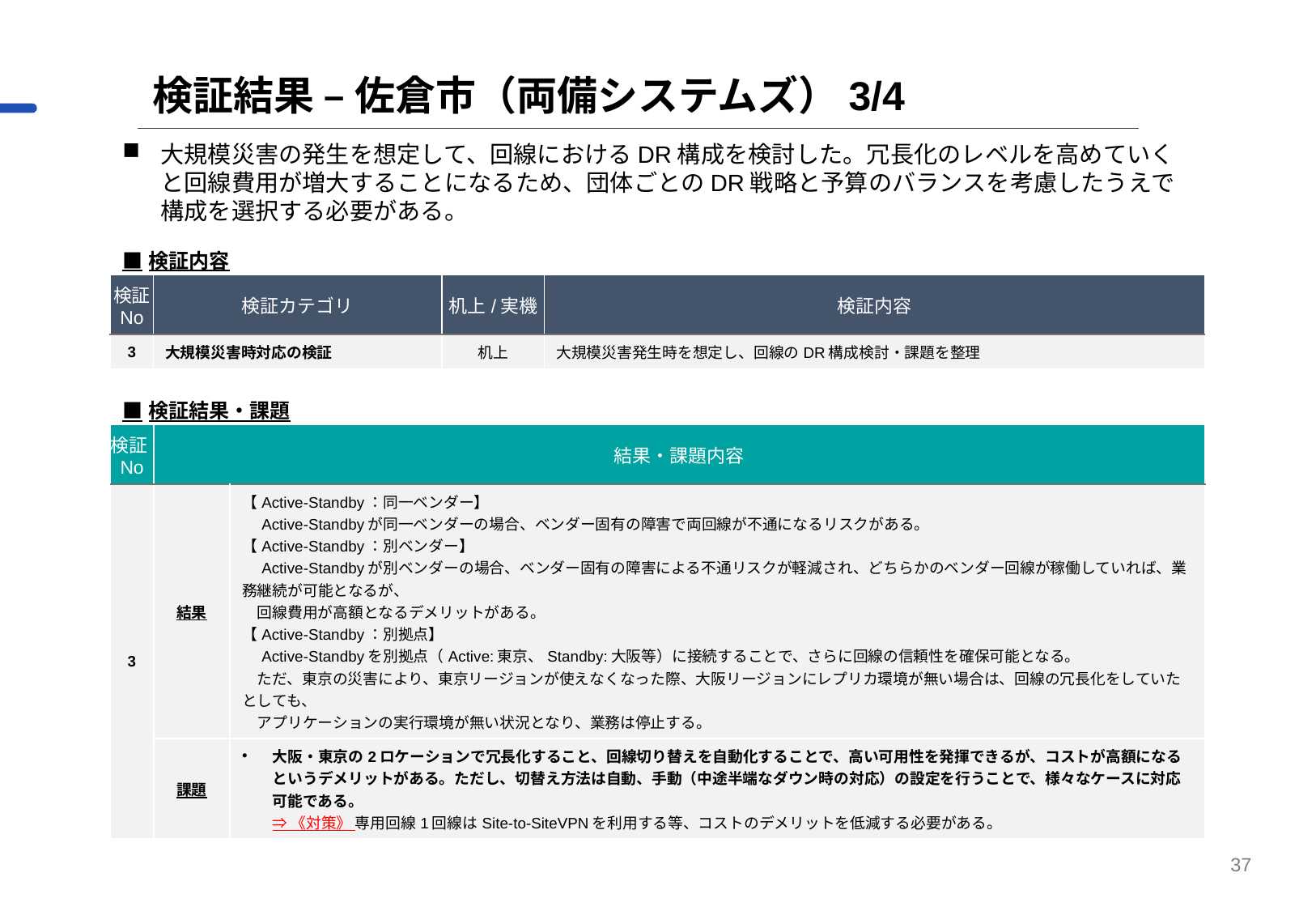

検証結果 – 佐倉市（両備システムズ）3/4
大規模災害の発生を想定して、回線におけるDR構成を検討した。冗長化のレベルを高めていくと回線費用が増大することになるため、団体ごとのDR戦略と予算のバランスを考慮したうえで構成を選択する必要がある。
| ■検証内容 | ■検証内容 |  |  |
| --- | --- | --- | --- |
| 検証 No | 検証カテゴリ | 机上/実機 | 検証内容 |
| 3 | 大規模災害時対応の検証 | 机上 | 大規模災害発生時を想定し、回線のDR構成検討・課題を整理 |
| ■検証結果・課題 |  |  |
| --- | --- | --- |
| 検証No | 結果・課題内容 | 結果・課題内容 |
| 3 | 結果 | 【Active-Standby：同一ベンダー】 　Active-Standbyが同一ベンダーの場合、ベンダー固有の障害で両回線が不通になるリスクがある。 【Active-Standby：別ベンダー】 　Active-Standbyが別ベンダーの場合、ベンダー固有の障害による不通リスクが軽減され、どちらかのベンダー回線が稼働していれば、業務継続が可能となるが、 　回線費用が高額となるデメリットがある。 【Active-Standby：別拠点】 　Active-Standbyを別拠点（Active:東京、Standby:大阪等）に接続することで、さらに回線の信頼性を確保可能となる。 　ただ、東京の災害により、東京リージョンが使えなくなった際、大阪リージョンにレプリカ環境が無い場合は、回線の冗長化をしていたとしても、 　アプリケーションの実行環境が無い状況となり、業務は停止する。 |
|  | 課題 | 大阪・東京の2ロケーションで冗長化すること、回線切り替えを自動化することで、高い可用性を発揮できるが、コストが高額になるというデメリットがある。ただし、切替え方法は自動、手動（中途半端なダウン時の対応）の設定を行うことで、様々なケースに対応可能である。 ⇒ 《対策》 専用回線1回線はSite-to-SiteVPNを利用する等、コストのデメリットを低減する必要がある。 |
37